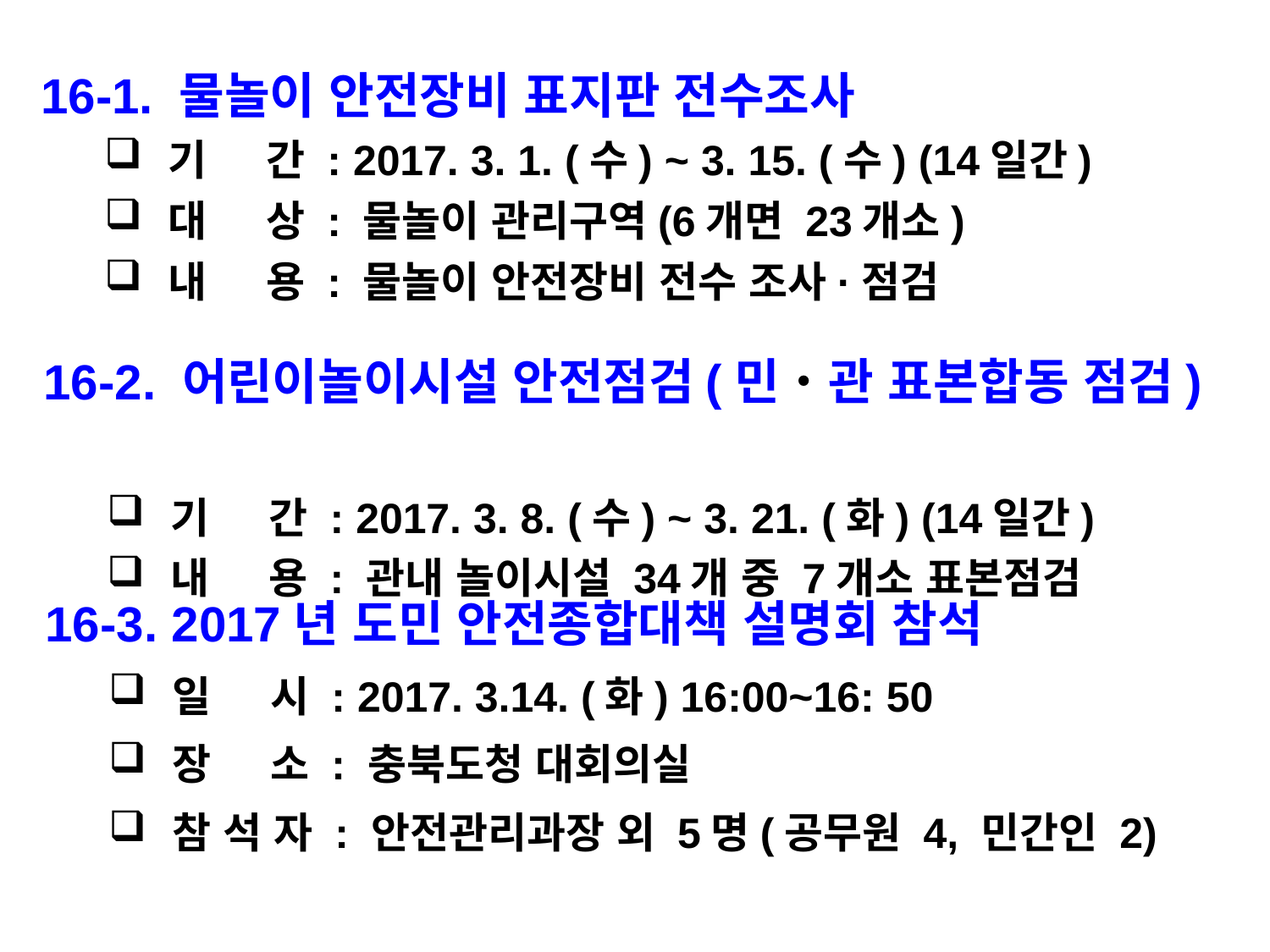

16-1. 물놀이 안전장비 표지판 전수조사
기     간 : 2017. 3. 1. (수) ~ 3. 15. (수) (14일간)
대     상 : 물놀이 관리구역(6개면 23개소)
내     용 : 물놀이 안전장비 전수 조사·점검

16-2. 어린이놀이시설 안전점검(민‧관 표본합동 점검)
기     간 : 2017. 3. 8. (수) ~ 3. 21. (화) (14일간)
내     용 : 관내 놀이시설 34개 중 7개소 표본점검
16-3. 2017년 도민 안전종합대책 설명회 참석
일     시 : 2017. 3.14. (화) 16:00~16: 50
장     소 : 충북도청 대회의실
참 석 자 : 안전관리과장 외 5명(공무원 4, 민간인 2)